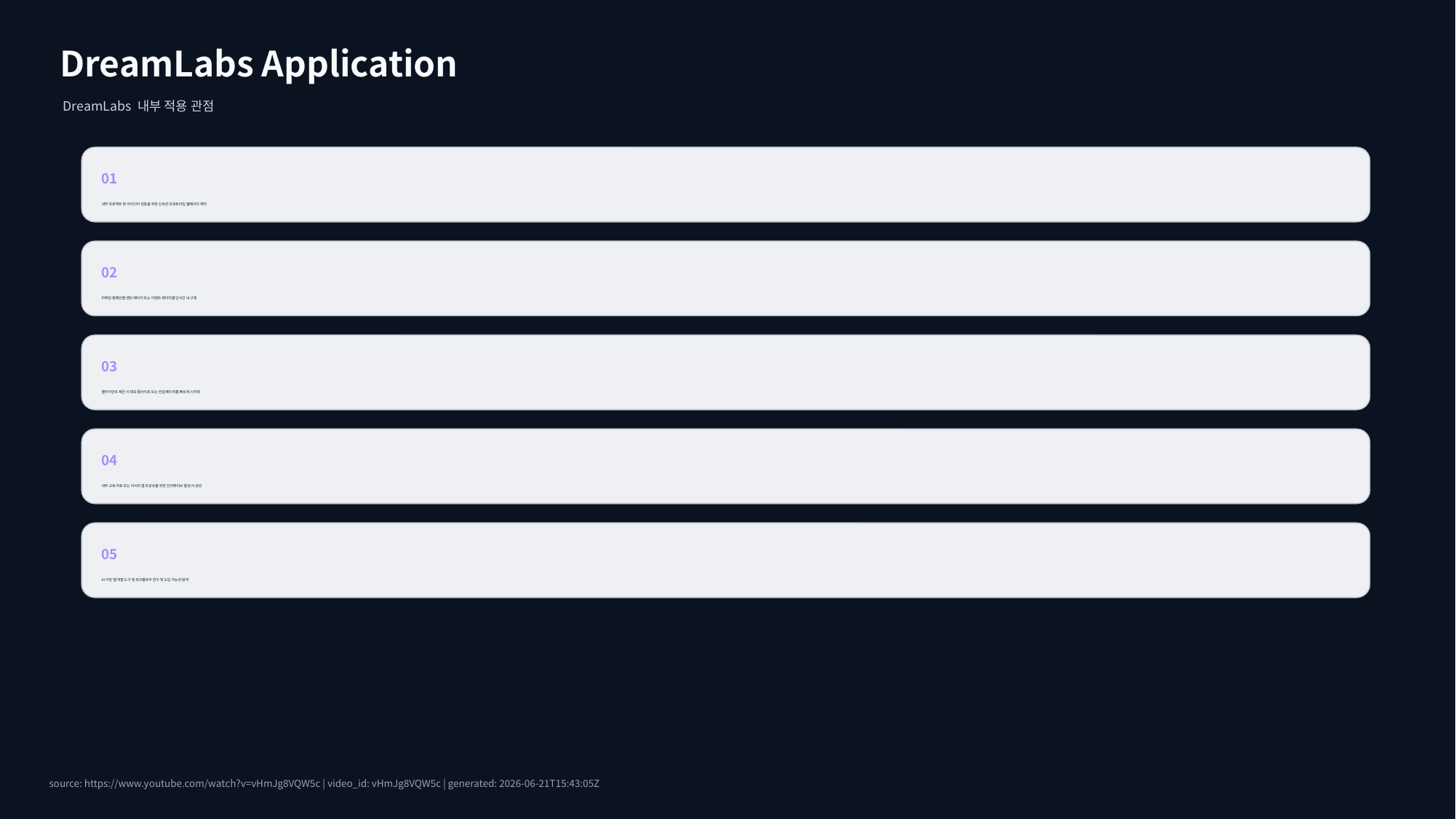

DreamLabs Application
DreamLabs 내부 적용 관점

01
내부 프로젝트 및 아이디어 검증을 위한 신속한 프로토타입 웹페이지 제작

02
마케팅 캠페인별 랜딩 페이지 또는 이벤트 페이지를 단시간 내 구축

03
클라이언트 제안 시 데모 웹사이트 또는 컨셉 페이지를 빠르게 시각화

04
내부 교육 자료 또는 리서치 결과 공유를 위한 인터랙티브 웹 문서 생성

05
AI 기반 웹 개발 도구 및 워크플로우 연구 및 도입 가능성 탐색
source: https://www.youtube.com/watch?v=vHmJg8VQW5c | video_id: vHmJg8VQW5c | generated: 2026-06-21T15:43:05Z